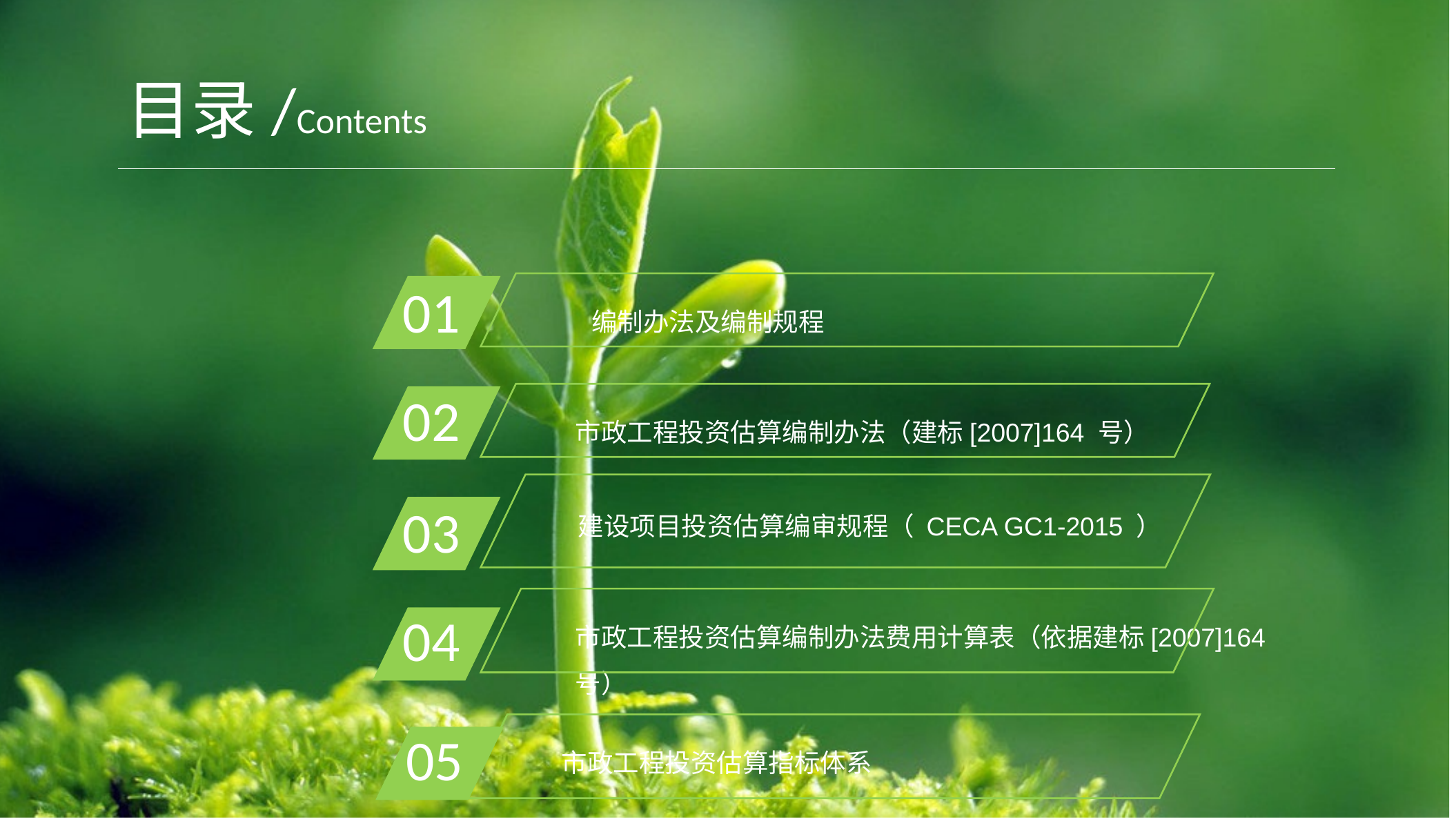

目录/Contents
01

编制办法及编制规程
02

市政工程投资估算编制办法（建标[2007]164 号）

建设项目投资估算编审规程（ CECA GC1-2015 ）
03

市政工程投资估算编制办法费用计算表（依据建标[2007]164 号）
04

市政工程投资估算指标体系
05